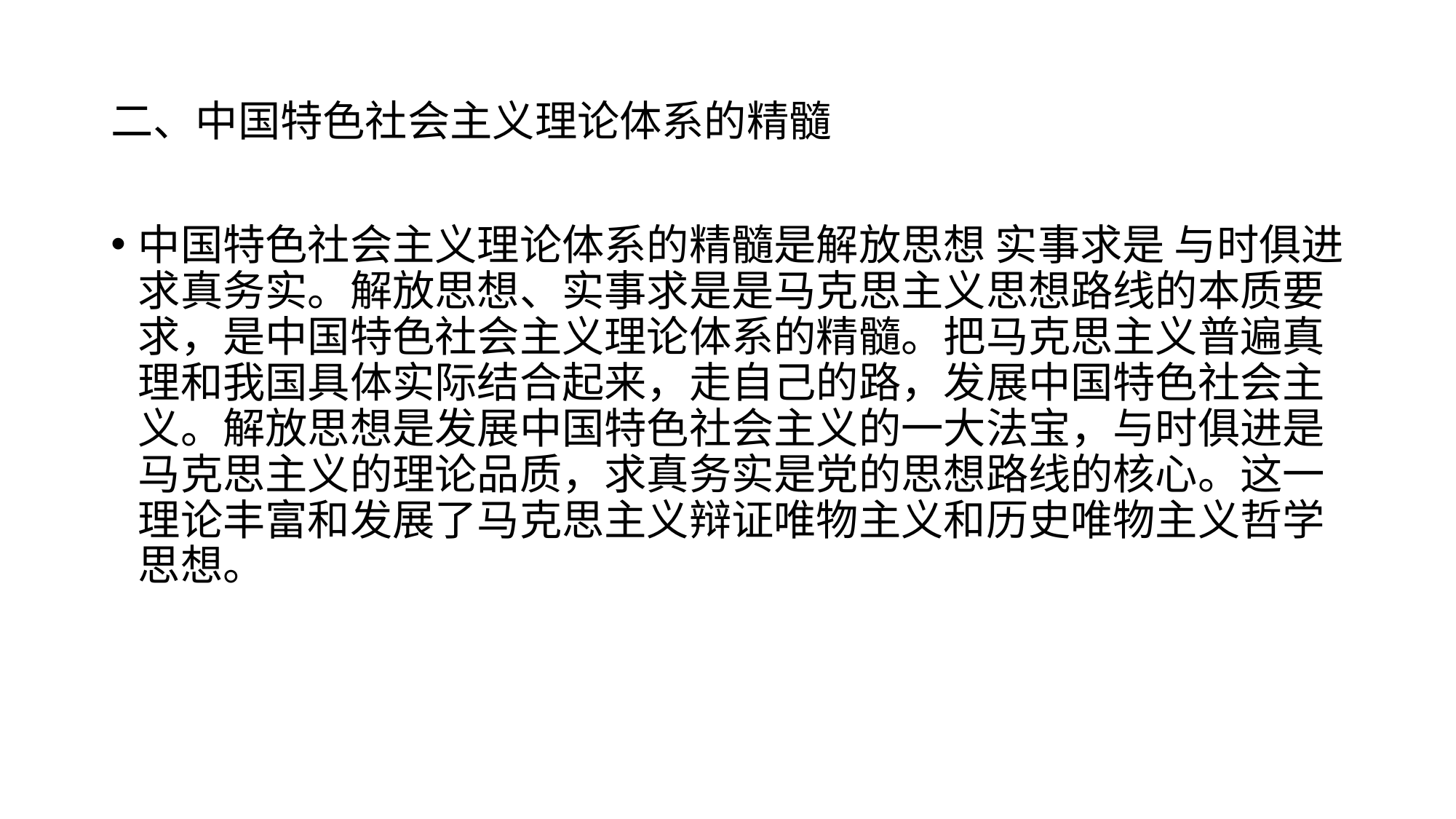

# 二、中国特色社会主义理论体系的精髓
中国特色社会主义理论体系的精髓是解放思想 实事求是 与时俱进 求真务实。解放思想、实事求是是马克思主义思想路线的本质要求，是中国特色社会主义理论体系的精髓。把马克思主义普遍真理和我国具体实际结合起来，走自己的路，发展中国特色社会主义。解放思想是发展中国特色社会主义的一大法宝，与时俱进是马克思主义的理论品质，求真务实是党的思想路线的核心。这一理论丰富和发展了马克思主义辩证唯物主义和历史唯物主义哲学思想。